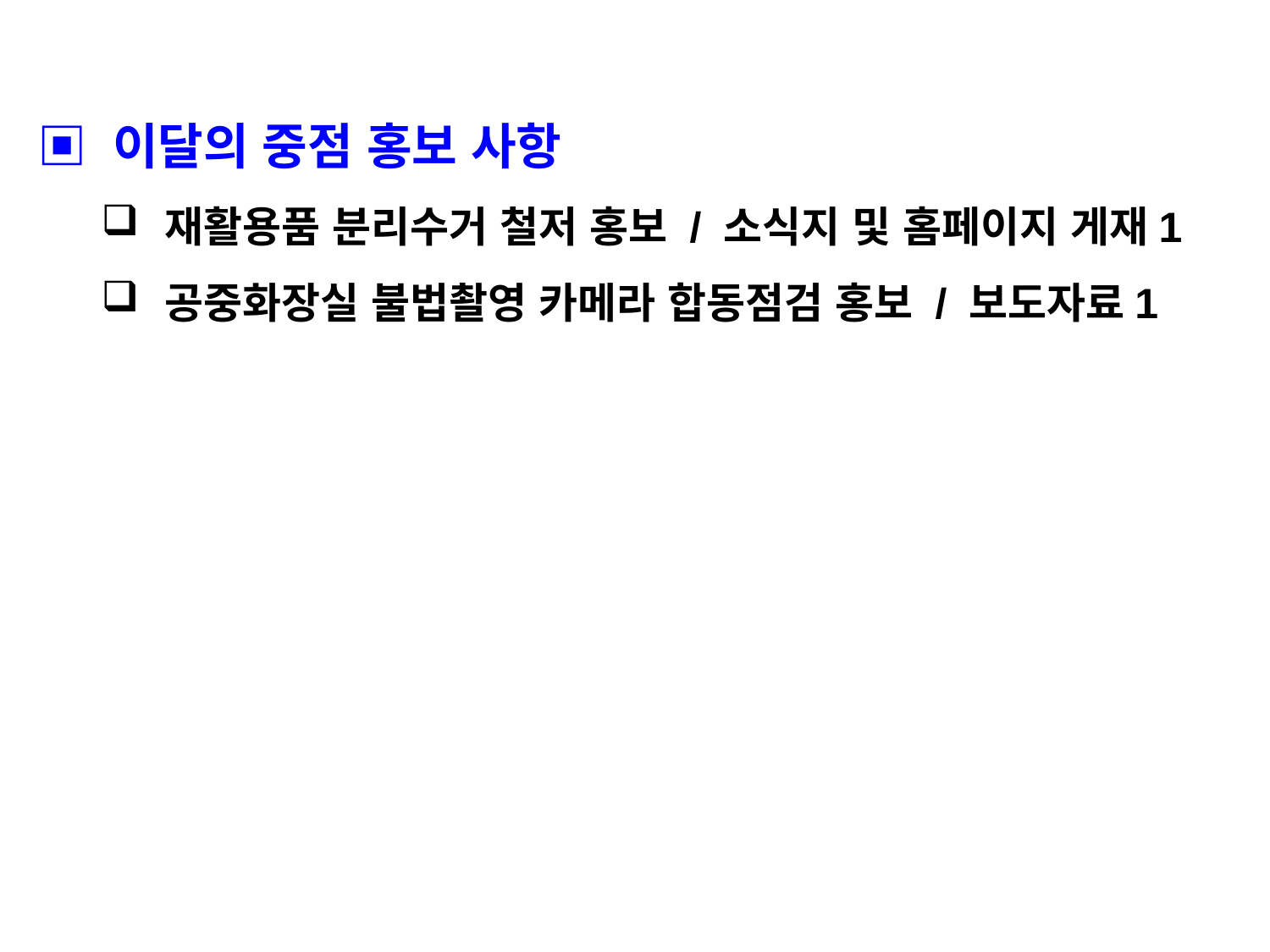

▣ 이달의 중점 홍보 사항
재활용품 분리수거 철저 홍보 / 소식지 및 홈페이지 게재1
공중화장실 불법촬영 카메라 합동점검 홍보 / 보도자료1